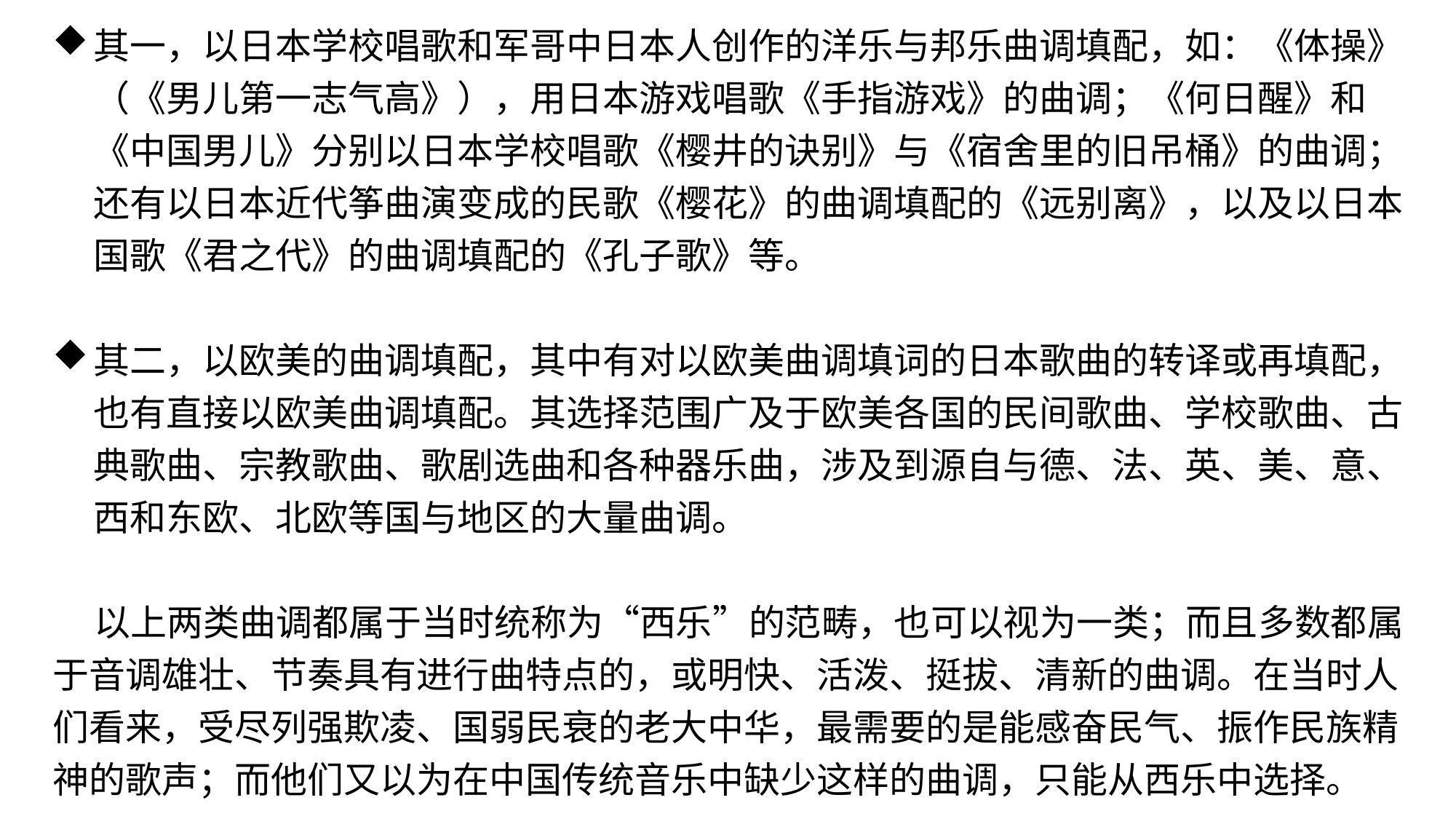

其一，以日本学校唱歌和军哥中日本人创作的洋乐与邦乐曲调填配，如：《体操》（《男儿第一志气高》），用日本游戏唱歌《手指游戏》的曲调；《何日醒》和《中国男儿》分别以日本学校唱歌《樱井的诀别》与《宿舍里的旧吊桶》的曲调；还有以日本近代筝曲演变成的民歌《樱花》的曲调填配的《远别离》，以及以日本国歌《君之代》的曲调填配的《孔子歌》等。

其二，以欧美的曲调填配，其中有对以欧美曲调填词的日本歌曲的转译或再填配，也有直接以欧美曲调填配。其选择范围广及于欧美各国的民间歌曲、学校歌曲、古典歌曲、宗教歌曲、歌剧选曲和各种器乐曲，涉及到源自与德、法、英、美、意、西和东欧、北欧等国与地区的大量曲调。

    以上两类曲调都属于当时统称为“西乐”的范畴，也可以视为一类；而且多数都属于音调雄壮、节奏具有进行曲特点的，或明快、活泼、挺拔、清新的曲调。在当时人们看来，受尽列强欺凌、国弱民衰的老大中华，最需要的是能感奋民气、振作民族精神的歌声；而他们又以为在中国传统音乐中缺少这样的曲调，只能从西乐中选择。